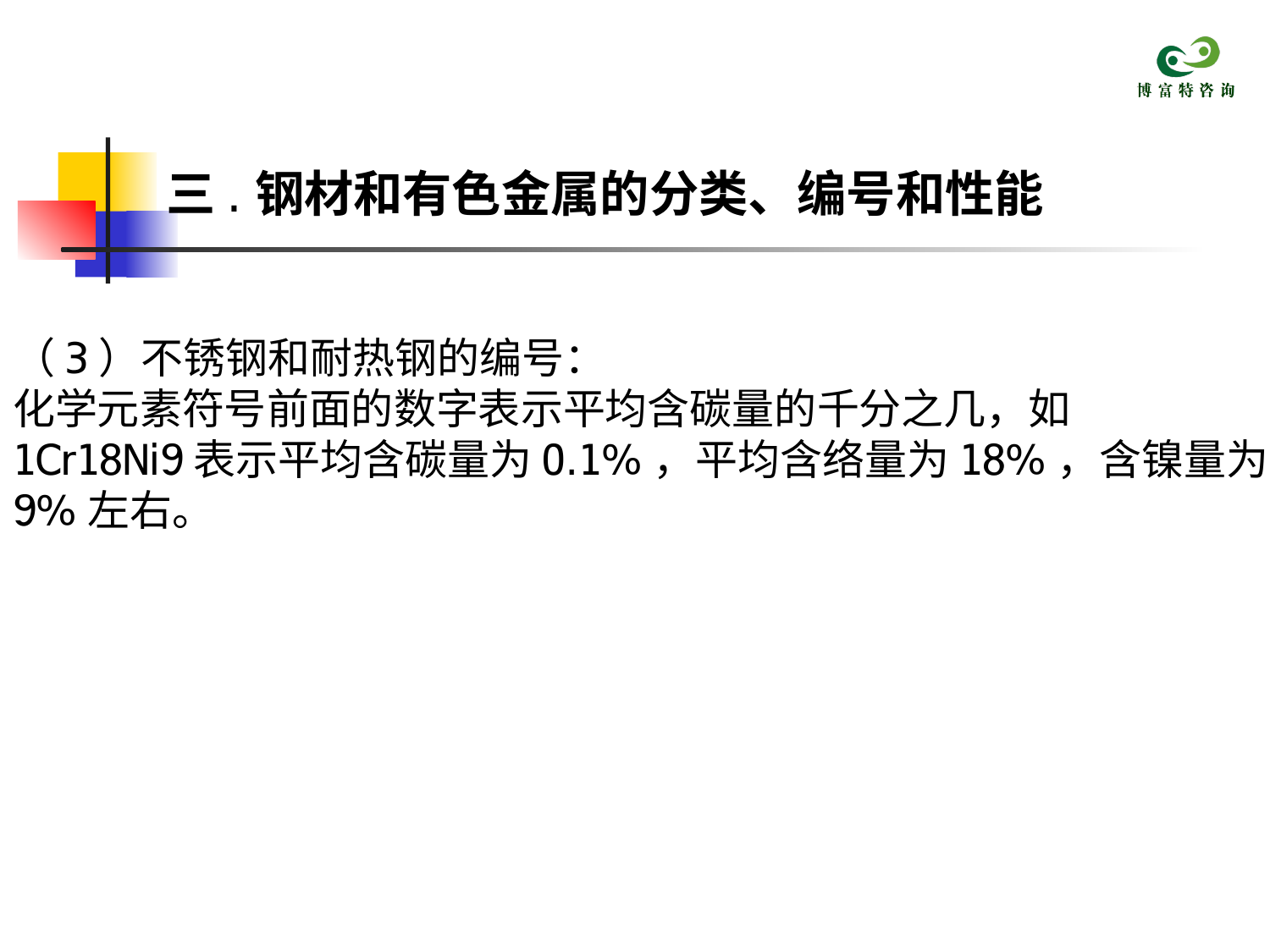

三.钢材和有色金属的分类、编号和性能

（3）不锈钢和耐热钢的编号：
化学元素符号前面的数字表示平均含碳量的千分之几，如
1Cr18Ni9表示平均含碳量为0.1%，平均含络量为18%，含镍量为
9%左右。